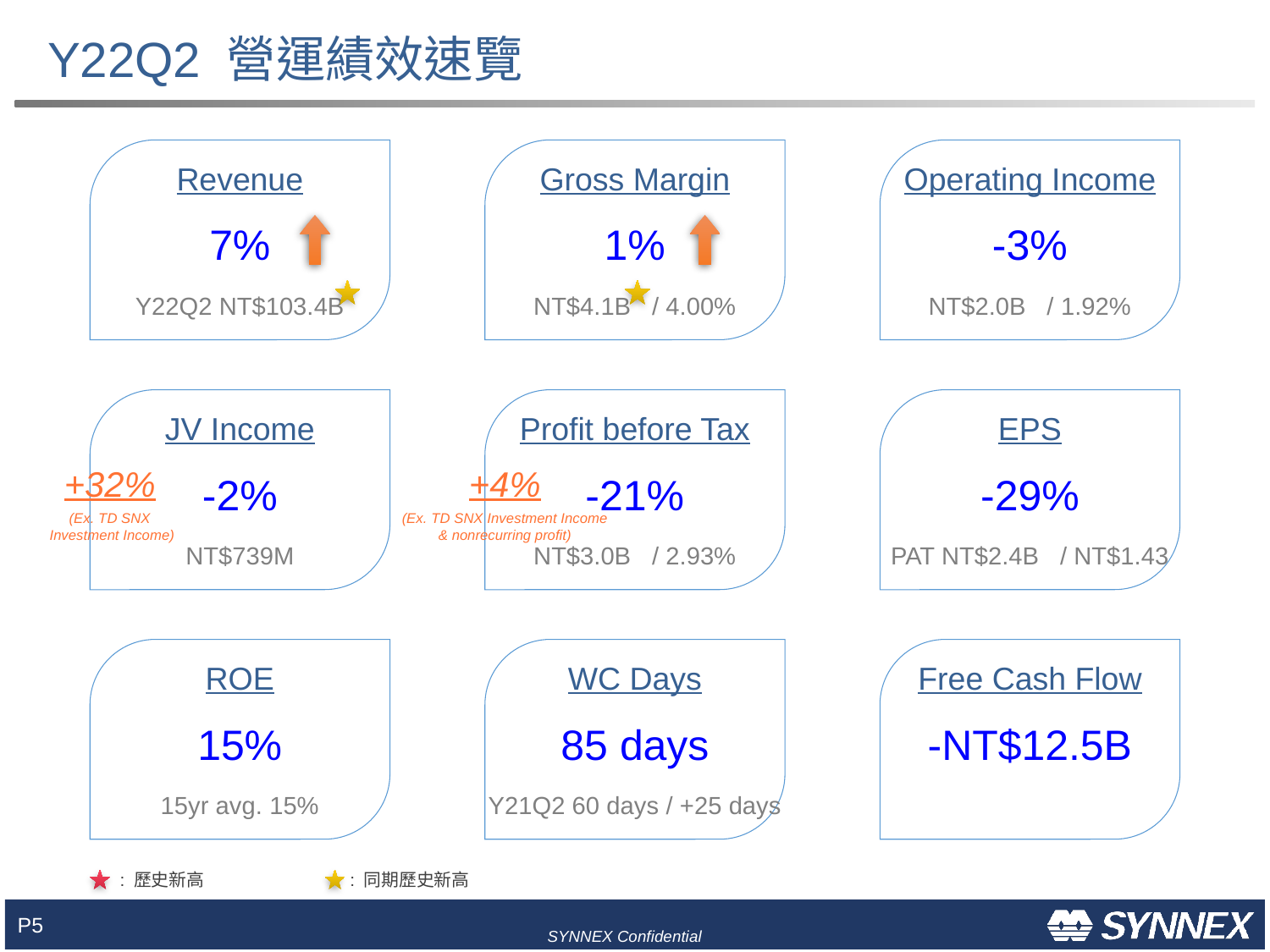

# Y22Q2 營運績效速覽
Revenue
7%
Y22Q2 NT$103.4B
Gross Margin
1%
NT$4.1B   / 4.00%
Operating Income
-3%
NT$2.0B   / 1.92%

JV Income
-2%
NT$739M
Profit before Tax
-21%
NT$3.0B   / 2.93%
EPS
-29%
PAT NT$2.4B   / NT$1.43
+32%
(Ex. TD SNX
 Investment Income)
+4%
(Ex. TD SNX Investment Income
& nonrecurring profit)
ROE
15%
15yr avg. 15%
WC Days
85 days
Y21Q2 60 days / +25 days
Free Cash Flow
-NT$12.5B

: 歷史新高

: 同期歷史新高